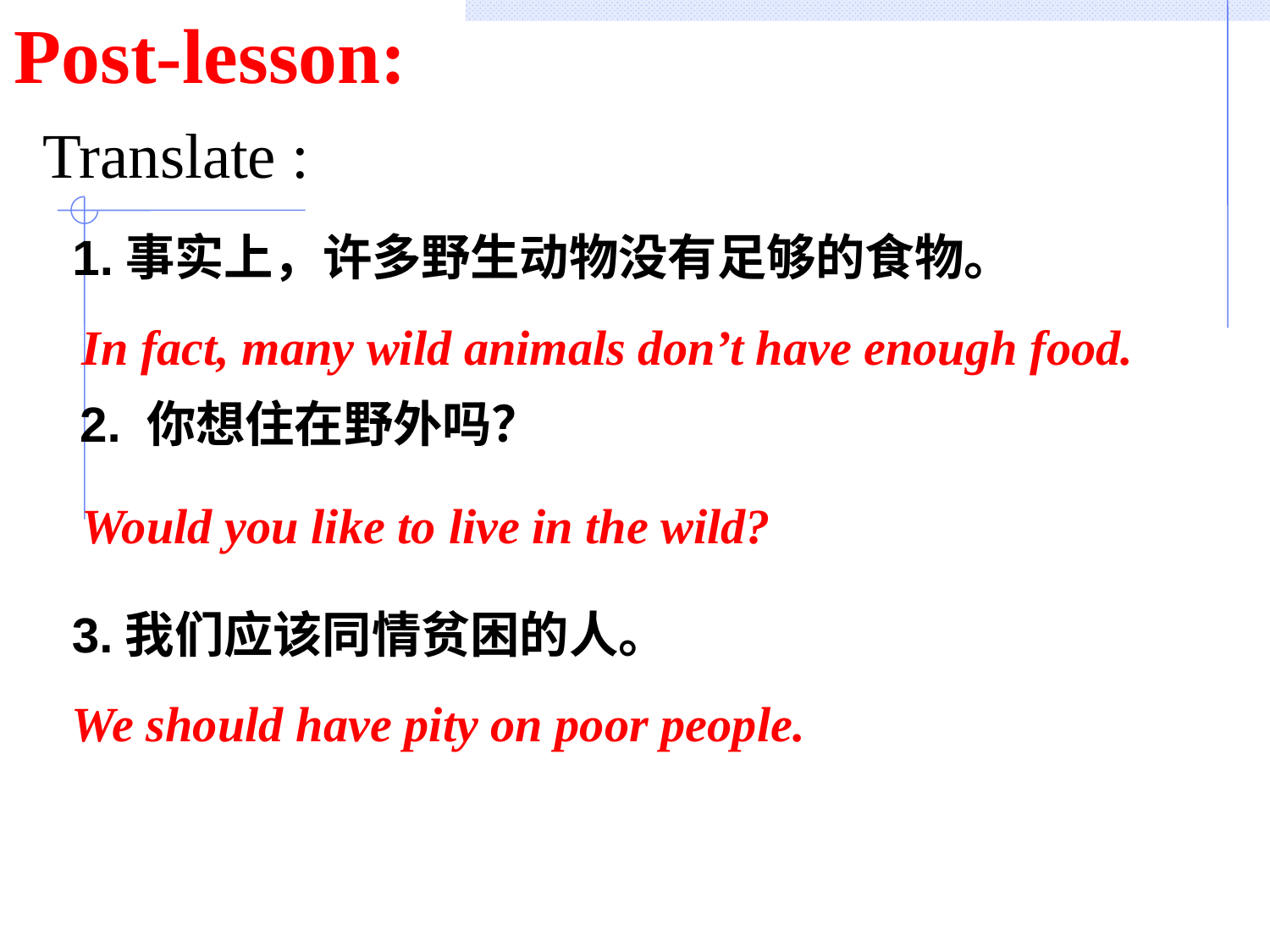

Post-lesson:
# Translate :
1.事实上，许多野生动物没有足够的食物。
In fact, many wild animals don’t have enough food.
2. 你想住在野外吗？
Would you like to live in the wild?
3.我们应该同情贫困的人。
We should have pity on poor people.